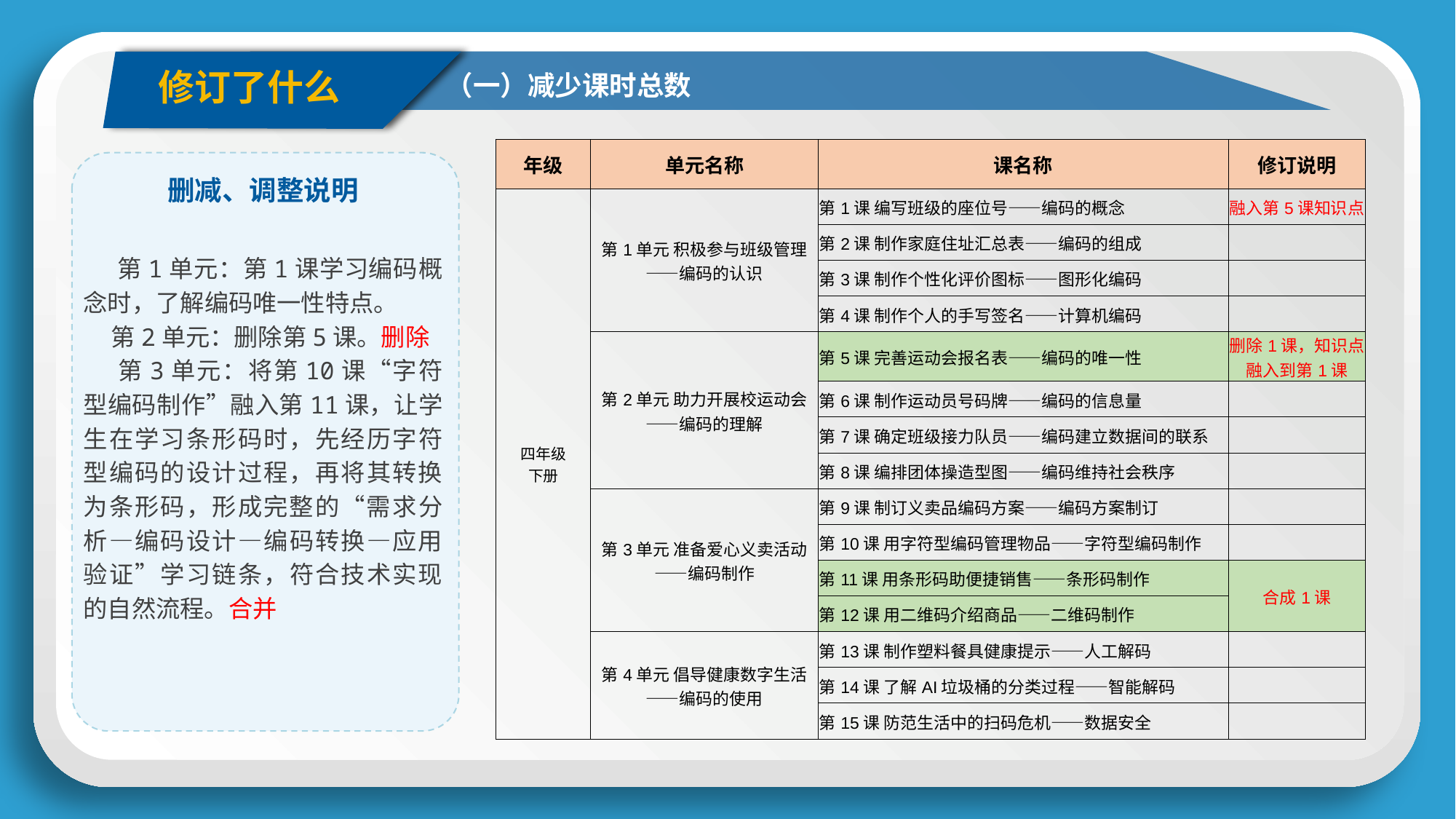

修订了什么
（一）减少课时总数
| 年级 | 单元名称 | 课名称 | 修订说明 |
| --- | --- | --- | --- |
| 四年级 下册 | 第1单元 积极参与班级管理 ——编码的认识 | 第1课 编写班级的座位号——编码的概念 | 融入第5课知识点 |
|  |  | 第2课 制作家庭住址汇总表——编码的组成 |  |
|  |  | 第3课 制作个性化评价图标——图形化编码 |  |
|  |  | 第4课 制作个人的手写签名——计算机编码 |  |
|  | 第2单元 助力开展校运动会 ——编码的理解 | 第5课 完善运动会报名表——编码的唯一性 | 删除1课，知识点融入到第1课 |
|  |  | 第6课 制作运动员号码牌——编码的信息量 |  |
|  |  | 第7课 确定班级接力队员——编码建立数据间的联系 |  |
|  |  | 第8课 编排团体操造型图——编码维持社会秩序 |  |
|  | 第3单元 准备爱心义卖活动 ——编码制作 | 第9课 制订义卖品编码方案——编码方案制订 |  |
|  |  | 第10课 用字符型编码管理物品——字符型编码制作 |  |
|  |  | 第11课 用条形码助便捷销售——条形码制作 | 合成1课 |
|  |  | 第12课 用二维码介绍商品——二维码制作 |  |
|  | 第4单元 倡导健康数字生活 ——编码的使用 | 第13课 制作塑料餐具健康提示——人工解码 |  |
|  |  | 第14课 了解AI垃圾桶的分类过程——智能解码 |  |
|  |  | 第15课 防范生活中的扫码危机——数据安全 |  |

删减、调整说明

    第1单元：第1课学习编码概念时，了解编码唯一性特点。
    第2单元：删除第5课。删除
    第3单元：将第10课“字符型编码制作”融入第11课，让学生在学习条形码时，先经历字符型编码的设计过程，再将其转换为条形码，形成完整的“需求分析—编码设计—编码转换—应用验证”学习链条，符合技术实现的自然流程。合并